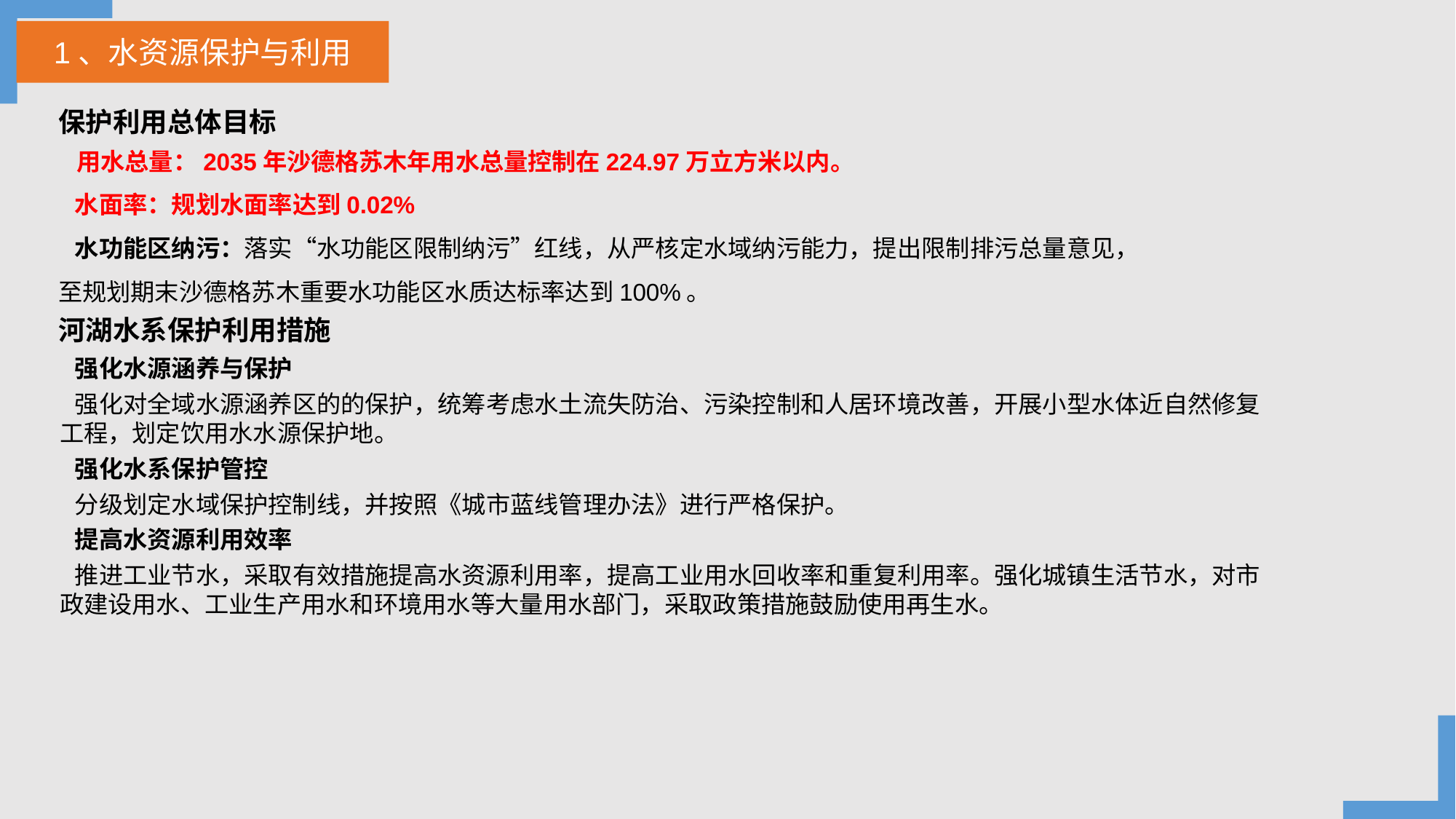

1、水资源保护与利用
保护利用总体目标
  用水总量：2035年沙德格苏木年用水总量控制在224.97万立方米以内。
  水面率：规划水面率达到0.02%
  水功能区纳污：落实“水功能区限制纳污”红线，从严核定水域纳污能力，提出限制排污总量意见，
至规划期末沙德格苏木重要水功能区水质达标率达到100%。
河湖水系保护利用措施
  强化水源涵养与保护
  强化对全域水源涵养区的的保护，统筹考虑水土流失防治、污染控制和人居环境改善，开展小型水体近自然修复工程，划定饮用水水源保护地。
  强化水系保护管控
  分级划定水域保护控制线，并按照《城市蓝线管理办法》进行严格保护。
  提高水资源利用效率
  推进工业节水，采取有效措施提高水资源利用率，提高工业用水回收率和重复利用率。强化城镇生活节水，对市政建设用水、工业生产用水和环境用水等大量用水部门，采取政策措施鼓励使用再生水。